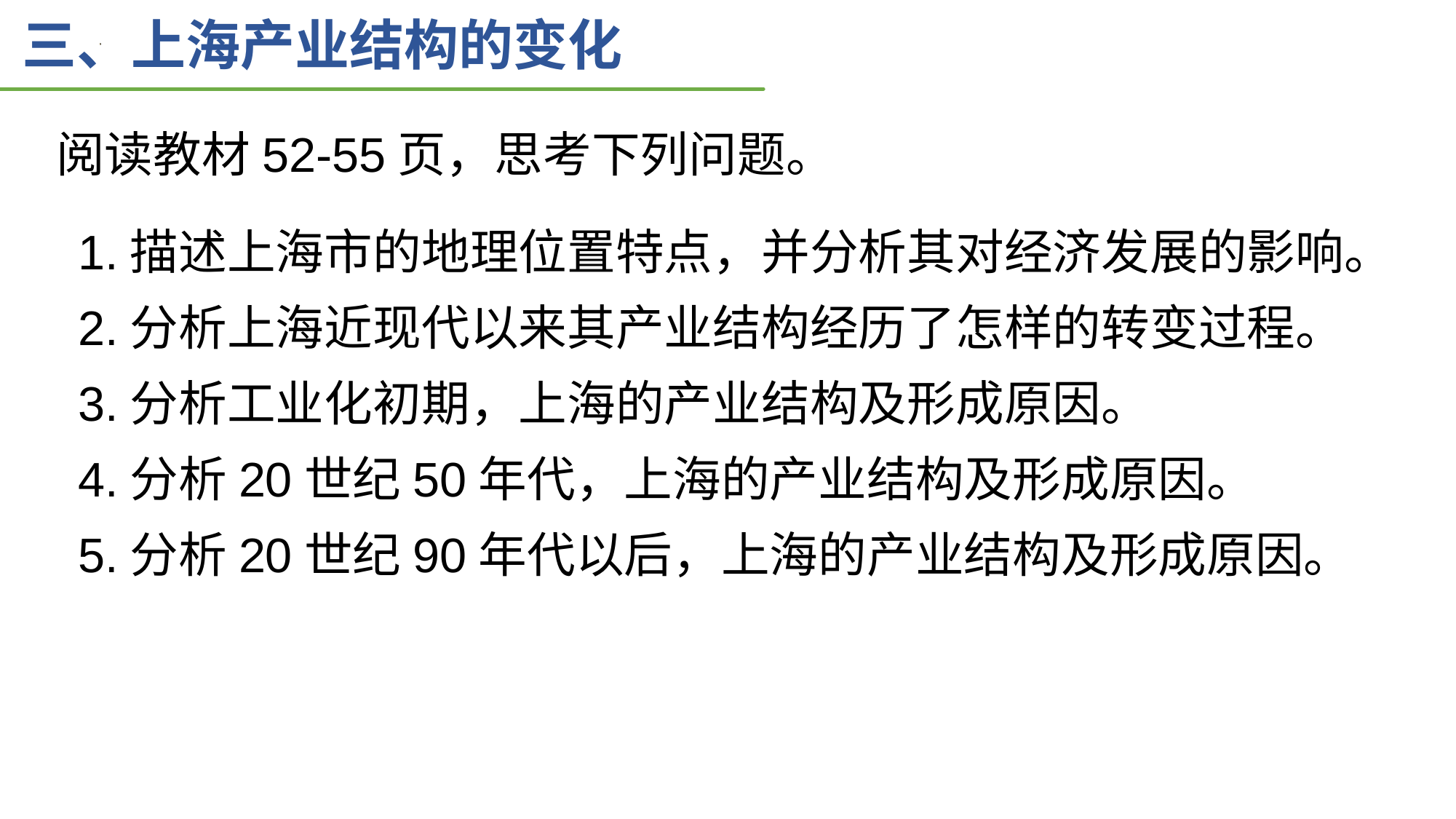

三、上海产业结构的变化
阅读教材52-55页，思考下列问题。
1.描述上海市的地理位置特点，并分析其对经济发展的影响。
2.分析上海近现代以来其产业结构经历了怎样的转变过程。
3.分析工业化初期，上海的产业结构及形成原因。
4.分析20世纪50年代，上海的产业结构及形成原因。
5.分析20世纪90年代以后，上海的产业结构及形成原因。